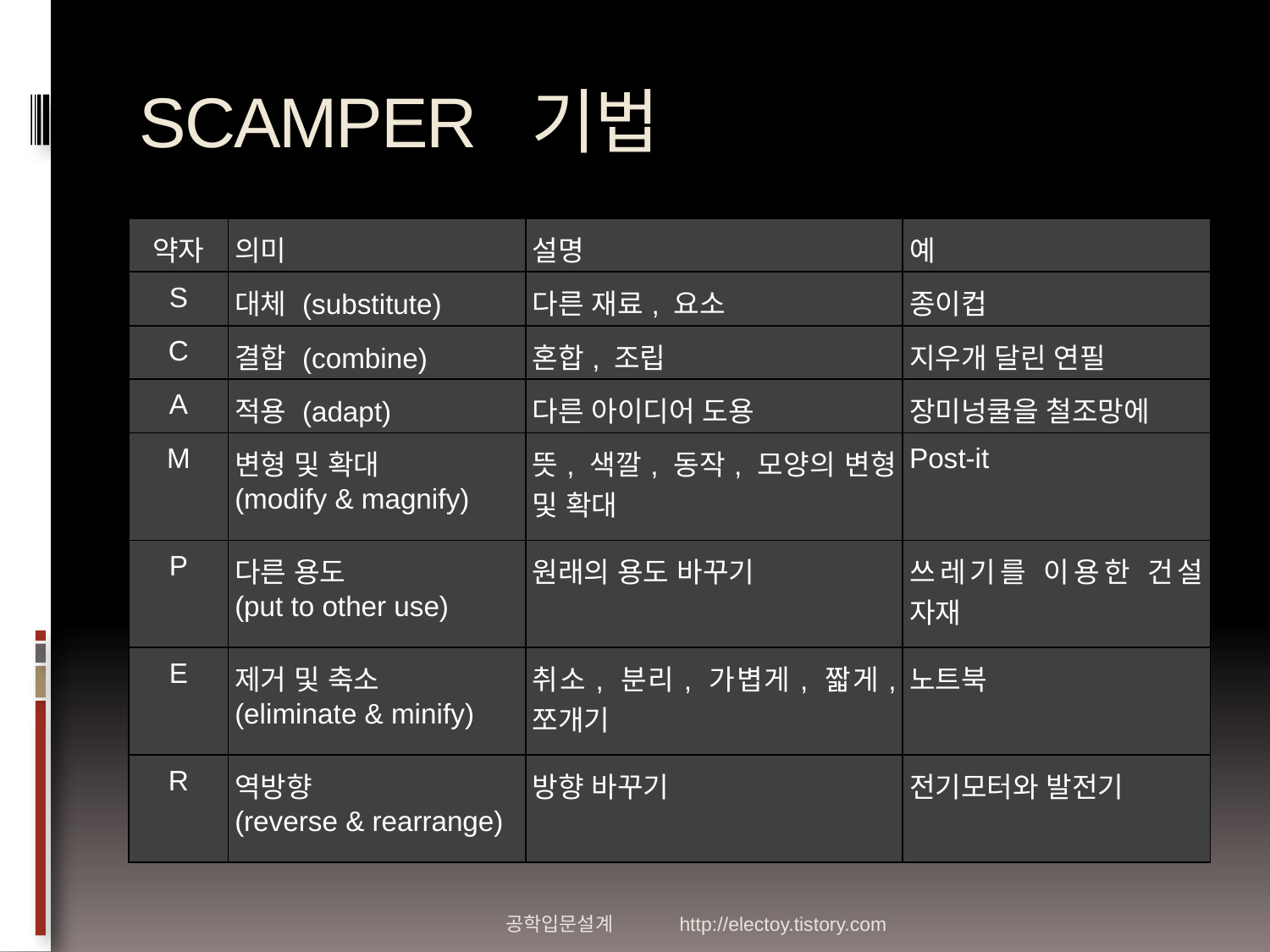

# SCAMPER  기법
| 약자 | 의미 | 설명 | 예 |
| --- | --- | --- | --- |
| S | 대체 (substitute) | 다른 재료, 요소 | 종이컵 |
| C | 결합 (combine) | 혼합, 조립 | 지우개 달린 연필 |
| A | 적용 (adapt) | 다른 아이디어 도용 | 장미넝쿨을 철조망에 |
| M | 변형 및 확대 (modify & magnify) | 뜻, 색깔, 동작, 모양의 변형 및 확대 | Post-it |
| P | 다른 용도 (put to other use) | 원래의 용도 바꾸기 | 쓰레기를 이용한 건설 자재 |
| E | 제거 및 축소 (eliminate & minify) | 취소, 분리, 가볍게, 짧게, 쪼개기 | 노트북 |
| R | 역방향 (reverse & rearrange) | 방향 바꾸기 | 전기모터와 발전기 |
공학입문설계          http://electoy.tistory.com